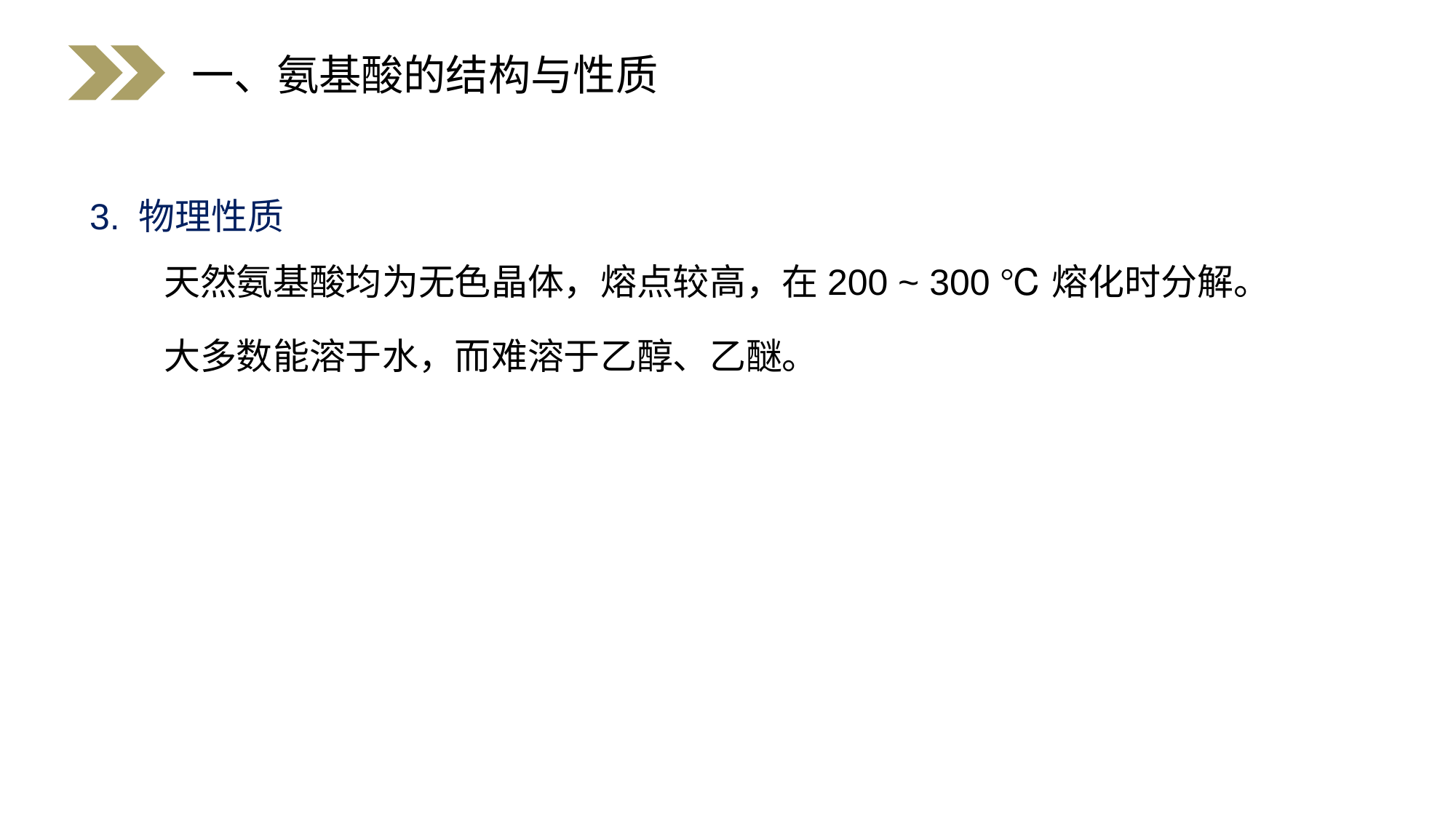

一、氨基酸的结构与性质
3. 物理性质
        天然氨基酸均为无色晶体，熔点较高，在200 ~ 300 ℃熔化时分解。
        大多数能溶于水，而难溶于乙醇、乙醚。